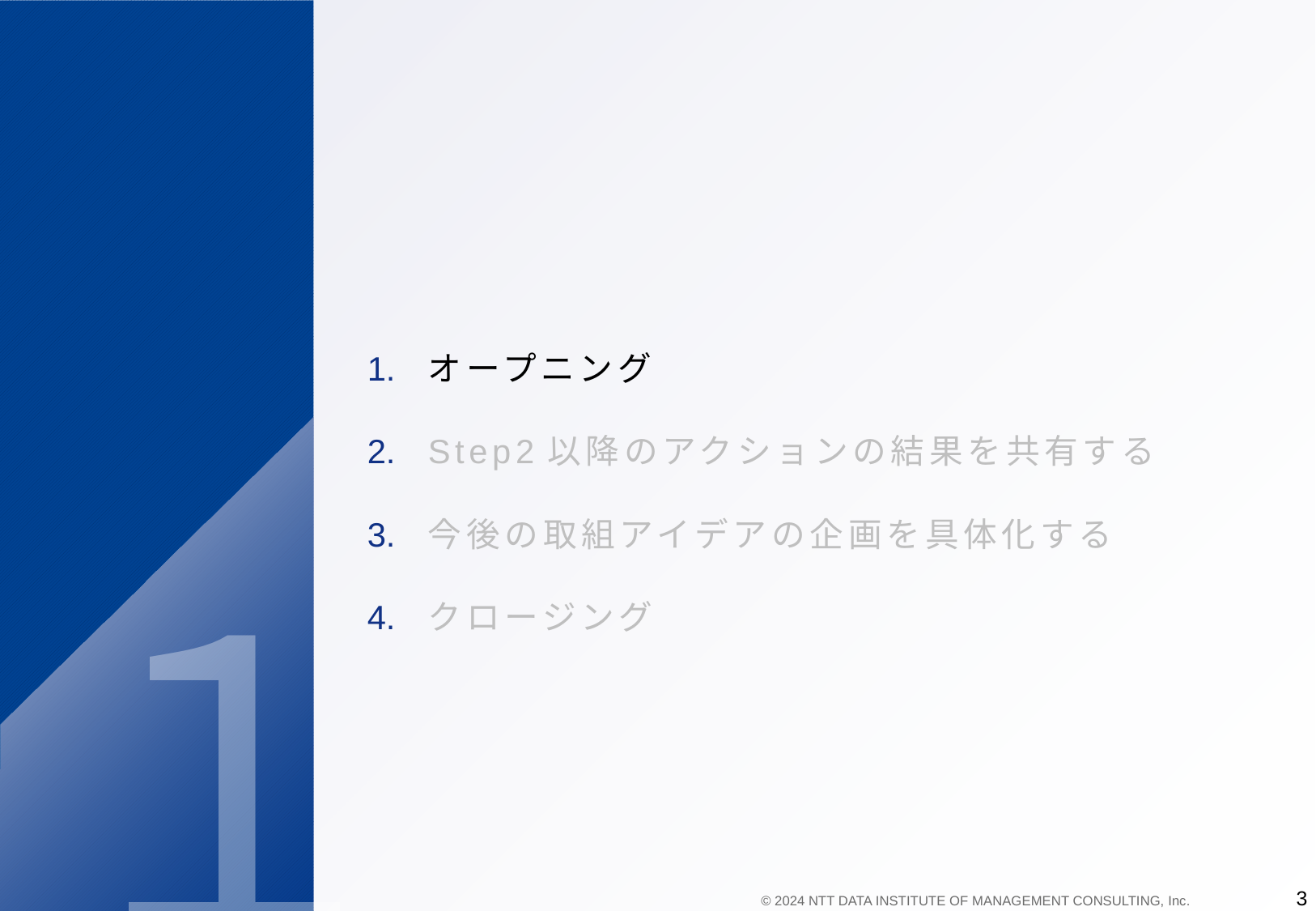

オープニング
Step2以降のアクションの結果を共有する
今後の取組アイデアの企画を具体化する
クロージング
１
3